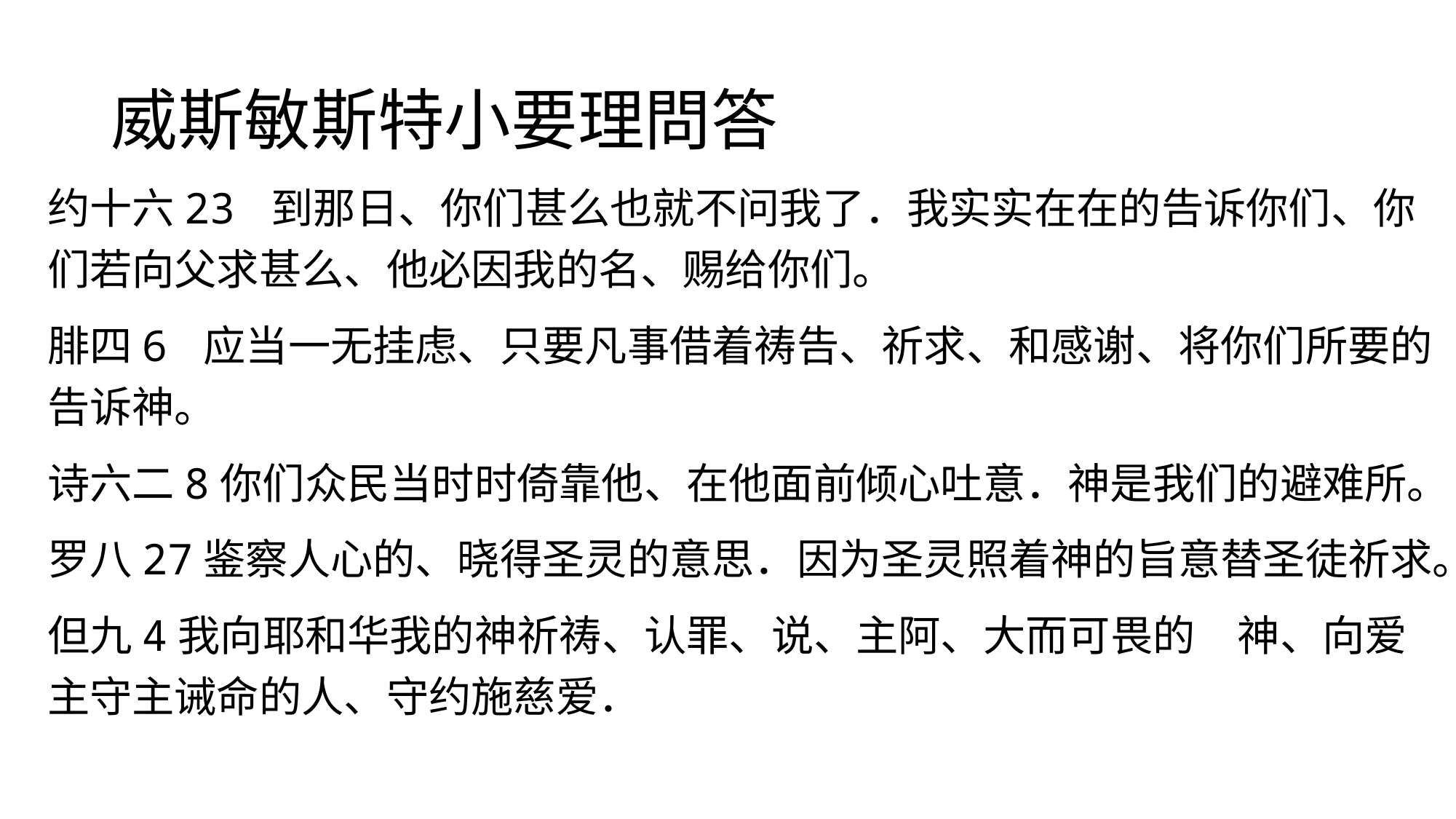

# 威斯敏斯特小要理問答
约十六23 到那日、你们甚么也就不问我了．我实实在在的告诉你们、你们若向父求甚么、他必因我的名、赐给你们。
腓四6 应当一无挂虑、只要凡事借着祷告、祈求、和感谢、将你们所要的告诉神。
诗六二8你们众民当时时倚靠他、在他面前倾心吐意．神是我们的避难所。
罗八27鉴察人心的、晓得圣灵的意思．因为圣灵照着神的旨意替圣徒祈求。
但九4我向耶和华我的神祈祷、认罪、说、主阿、大而可畏的　神、向爱主守主诫命的人、守约施慈爱．